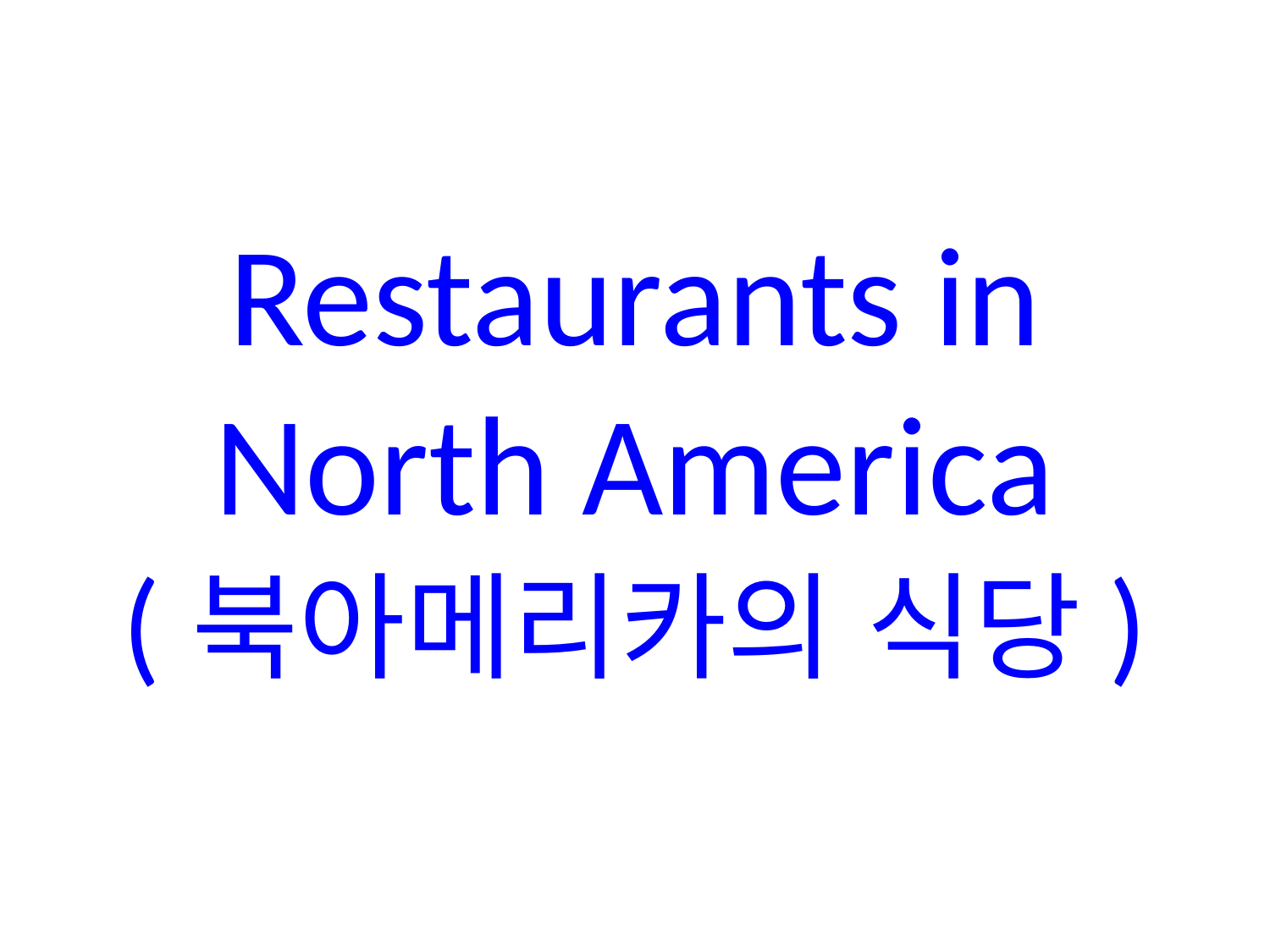

# Restaurants in North America (북아메리카의 식당)